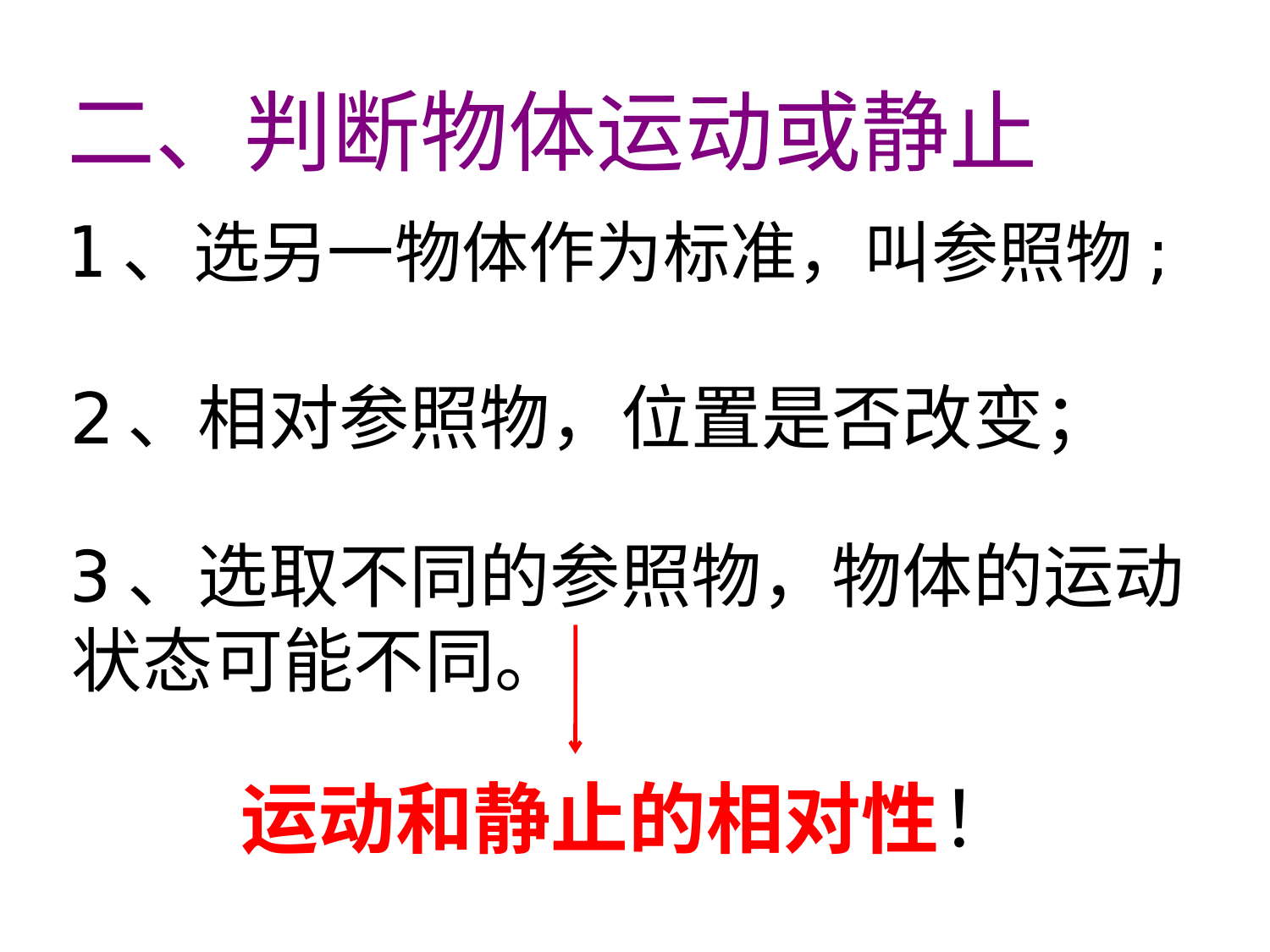

二、判断物体运动或静止
1、选另一物体作为标准，叫参照物;
2、相对参照物，位置是否改变；
3、选取不同的参照物，物体的运动状态可能不同。
运动和静止的相对性！